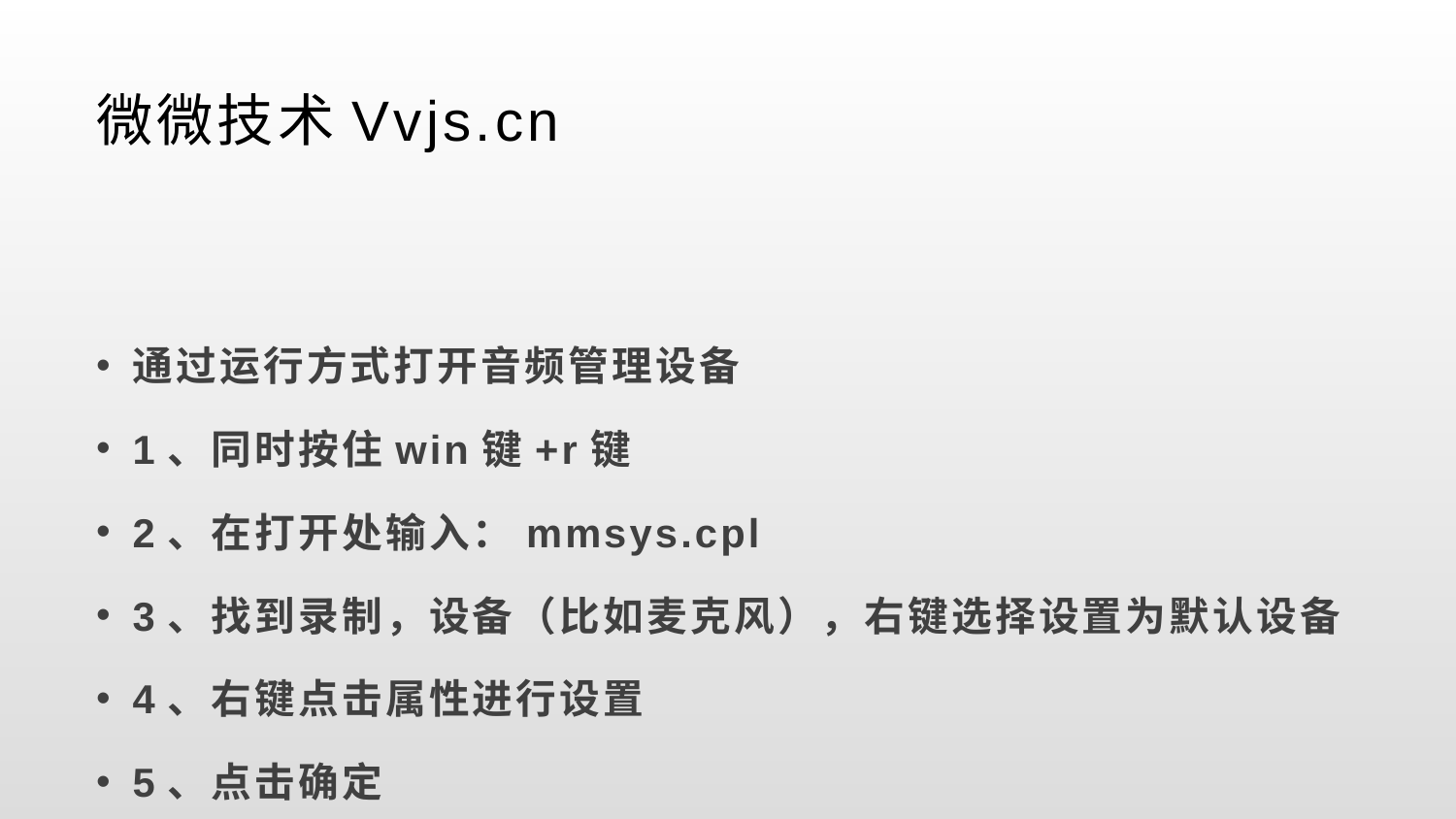

# 微微技术Vvjs.cn
通过运行方式打开音频管理设备
1、同时按住win键+r键
2、在打开处输入：mmsys.cpl
3、找到录制，设备（比如麦克风），右键选择设置为默认设备
4、右键点击属性进行设置
5、点击确定